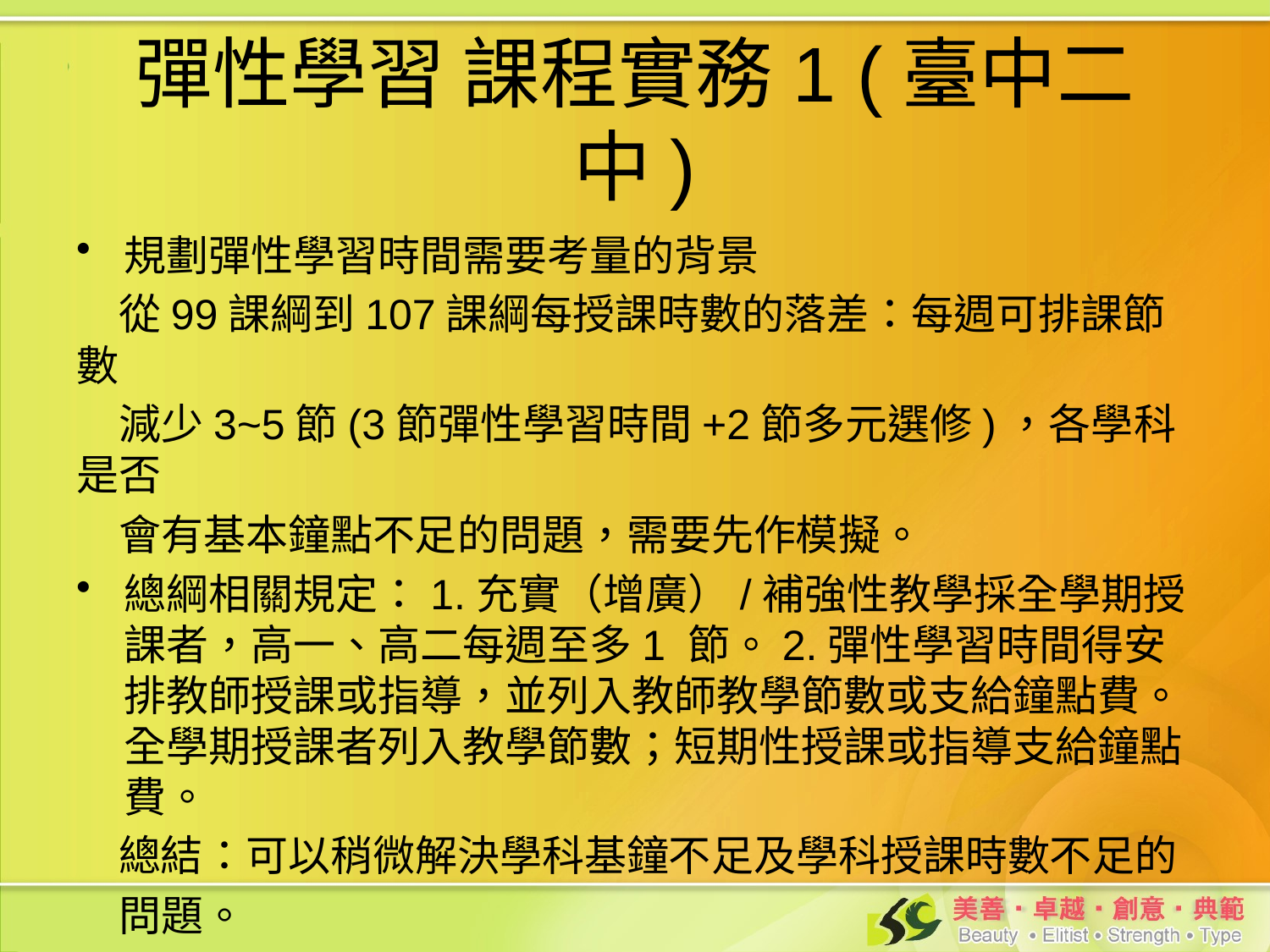

# 彈性學習 課程實務1 (臺中二中)
規劃彈性學習時間需要考量的背景
　從99課綱到107課綱每授課時數的落差：每週可排課節數
　減少3~5節(3節彈性學習時間+2節多元選修)，各學科是否
　會有基本鐘點不足的問題，需要先作模擬。
總綱相關規定：1.充實（增廣）/補強性教學採全學期授課者，高一、高二每週至多1 節。2.彈性學習時間得安排教師授課或指導，並列入教師教學節數或支給鐘點費。全學期授課者列入教學節數；短期性授課或指導支給鐘點費。
　總結：可以稍微解決學科基鐘不足及學科授課時數不足的
　問題。